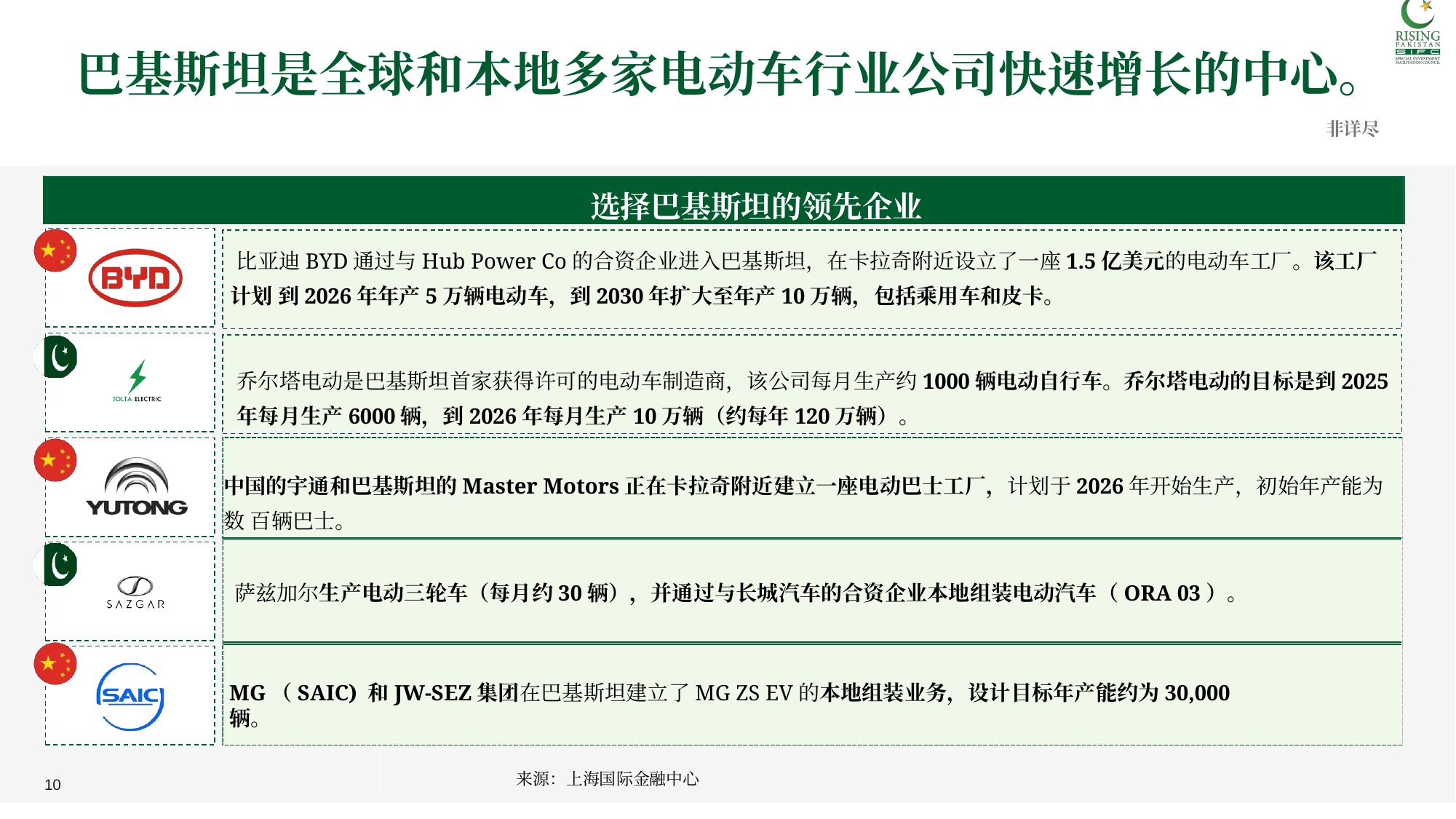

# 巴基斯坦是全球和本地多家电动车行业公司快速增长的中心。
非详尽

选择巴基斯坦的领先企业
比亚迪BYD通过与Hub Power Co的合资企业进入巴基斯坦，在卡拉奇附近设立了一座1.5亿美元的电动车工厂。该工厂计划 到2026年年产5万辆电动车，到2030年扩大至年产10万辆，包括乘用车和皮卡。

乔尔塔电动是巴基斯坦首家获得许可的电动车制造商，该公司每月生产约1000辆电动自行车。乔尔塔电动的目标是到2025
年每月生产6000辆，到2026年每月生产10万辆（约每年120万辆）。

中国的宇通和巴基斯坦的Master Motors正在卡拉奇附近建立一座电动巴士工厂，计划于2026年开始生产，初始年产能为数 百辆巴士。

萨兹加尔生产电动三轮车（每月约30辆），并通过与长城汽车的合资企业本地组装电动汽车（ORA 03）。

MG（SAIC) 和JW-SEZ集团在巴基斯坦建立了MG ZS EV的本地组装业务，设计目标年产能约为30,000辆。

来源：上海国际金融中心
10